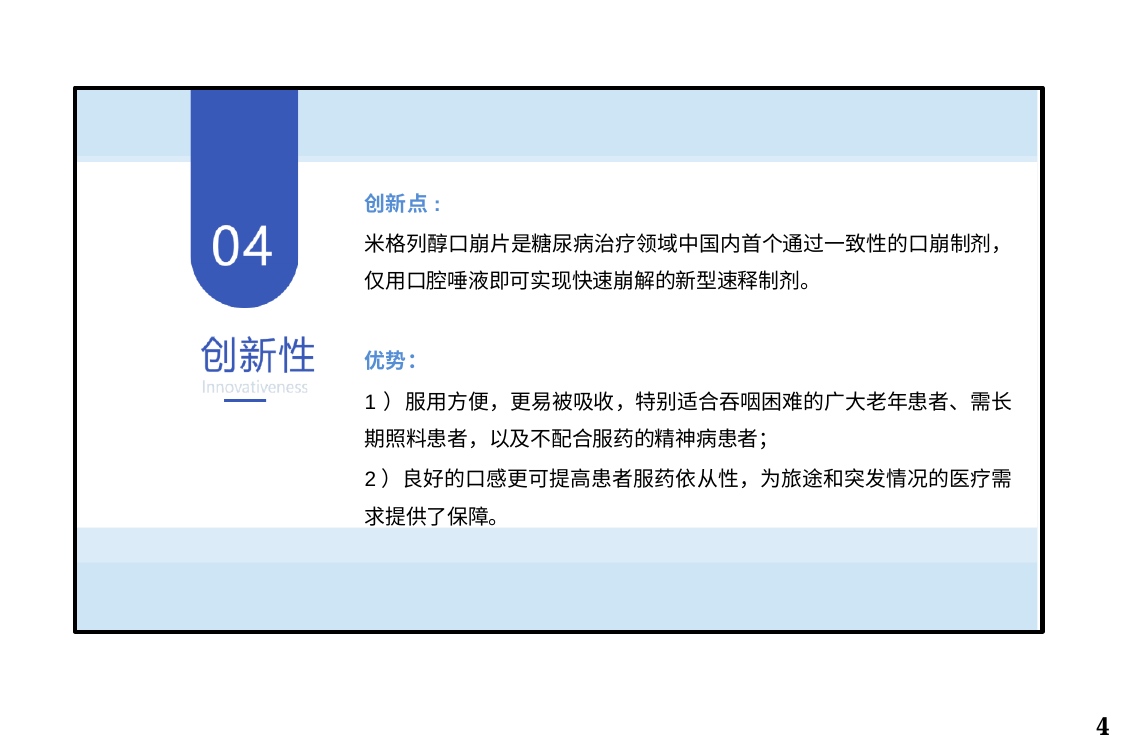

创新点:
米格列醇口崩片是糖尿病治疗领域中国内首个通过一致性的口崩制剂，仅用口腔唾液即可实现快速崩解的新型速释制剂。

优势：
1）服用方便，更易被吸收，特别适合吞咽困难的广大老年患者、需长期照料患者，以及不配合服药的精神病患者；
2）良好的口感更可提高患者服药依从性，为旅途和突发情况的医疗需求提供了保障。

4